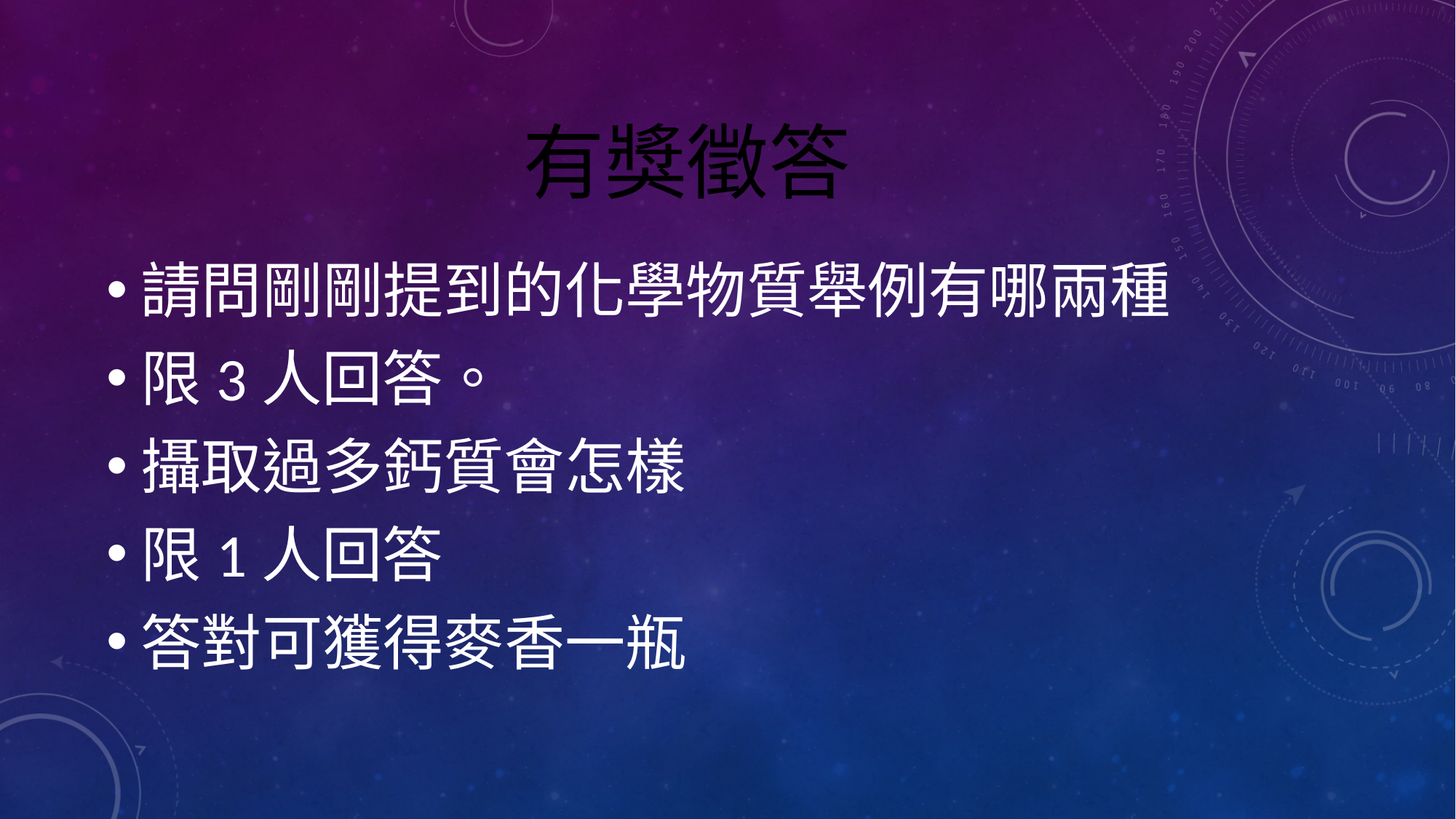

# 有獎徵答
請問剛剛提到的化學物質舉例有哪兩種
限3人回答。
攝取過多鈣質會怎樣
限1人回答
答對可獲得麥香一瓶